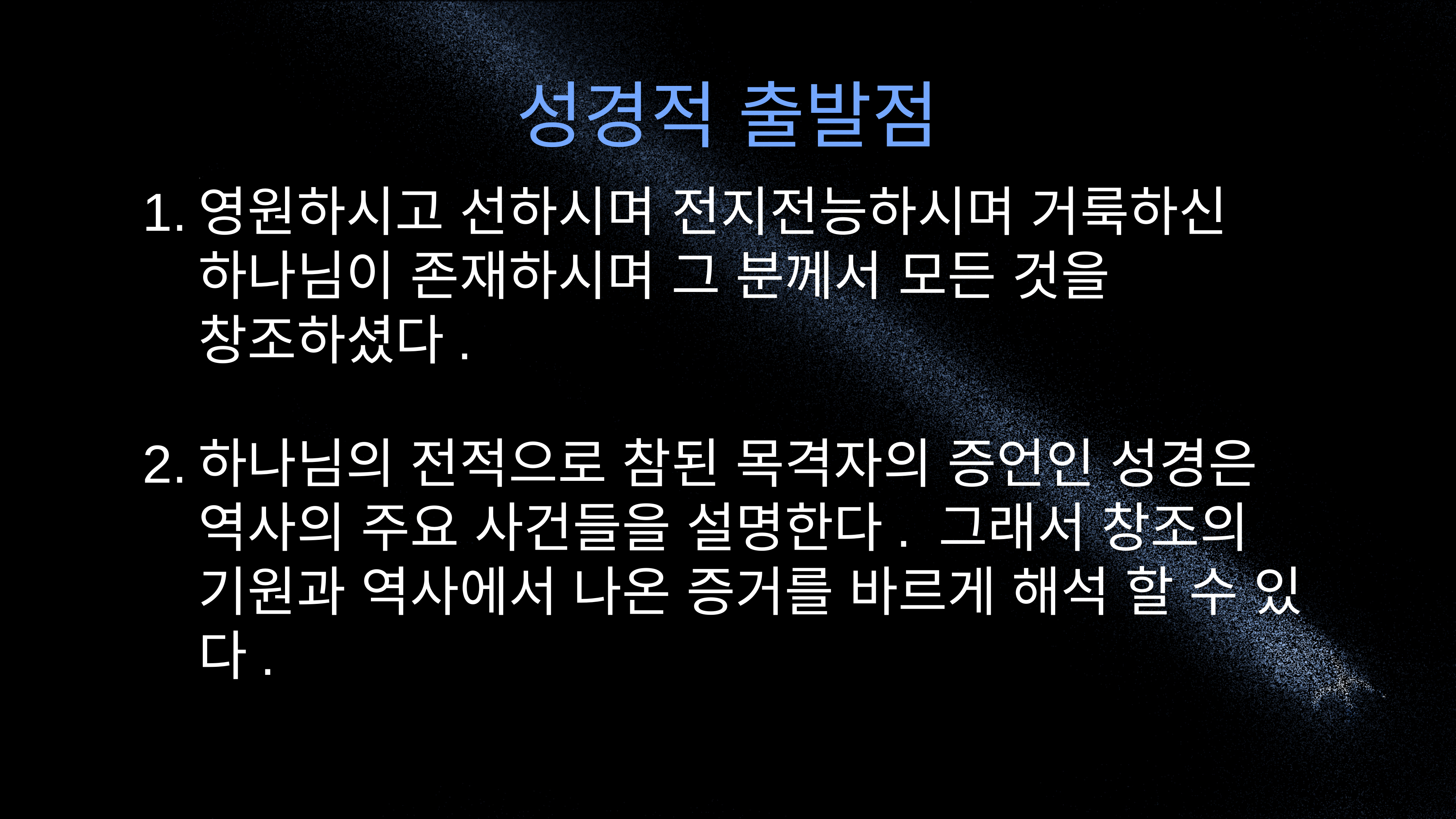

# 성경적 출발점
영원하시고 선하시며 전지전능하시며 거룩하신 하나님이 존재하시며 그 분께서 모든 것을 창조하셨다.
하나님의 전적으로 참된 목격자의 증언인 성경은 역사의 주요 사건들을 설명한다. 그래서 창조의 기원과 역사에서 나온 증거를 바르게 해석 할 수 있다.